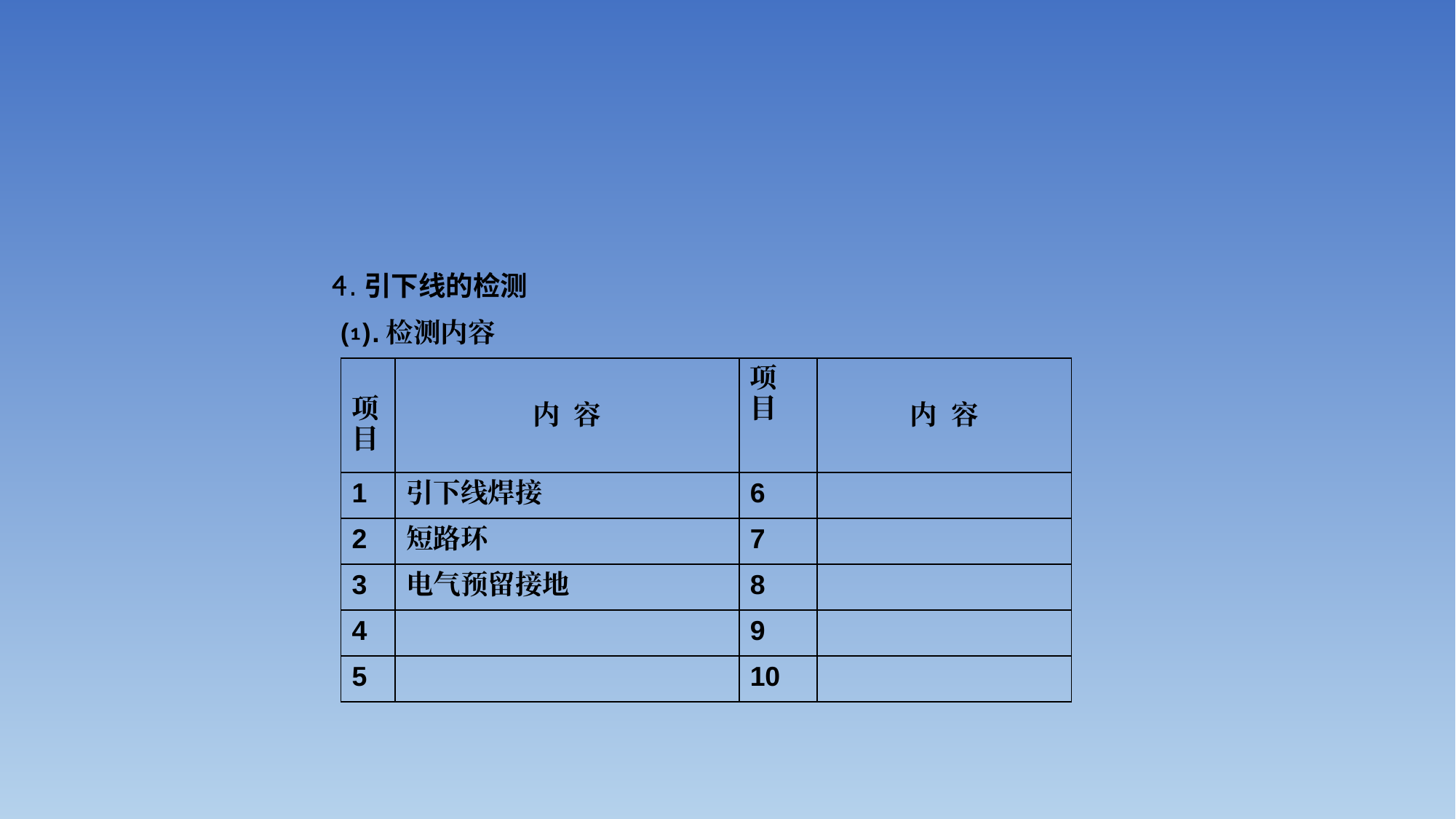

#

4.引下线的检测
⑴.检测内容
| 项 目 | 内 容 | 项 目 | 内 容 |
| --- | --- | --- | --- |
| 1 | 引下线焊接 | 6 |  |
| 2 | 短路环 | 7 |  |
| 3 | 电气预留接地 | 8 |  |
| 4 |  | 9 |  |
| 5 |  | 10 |  |